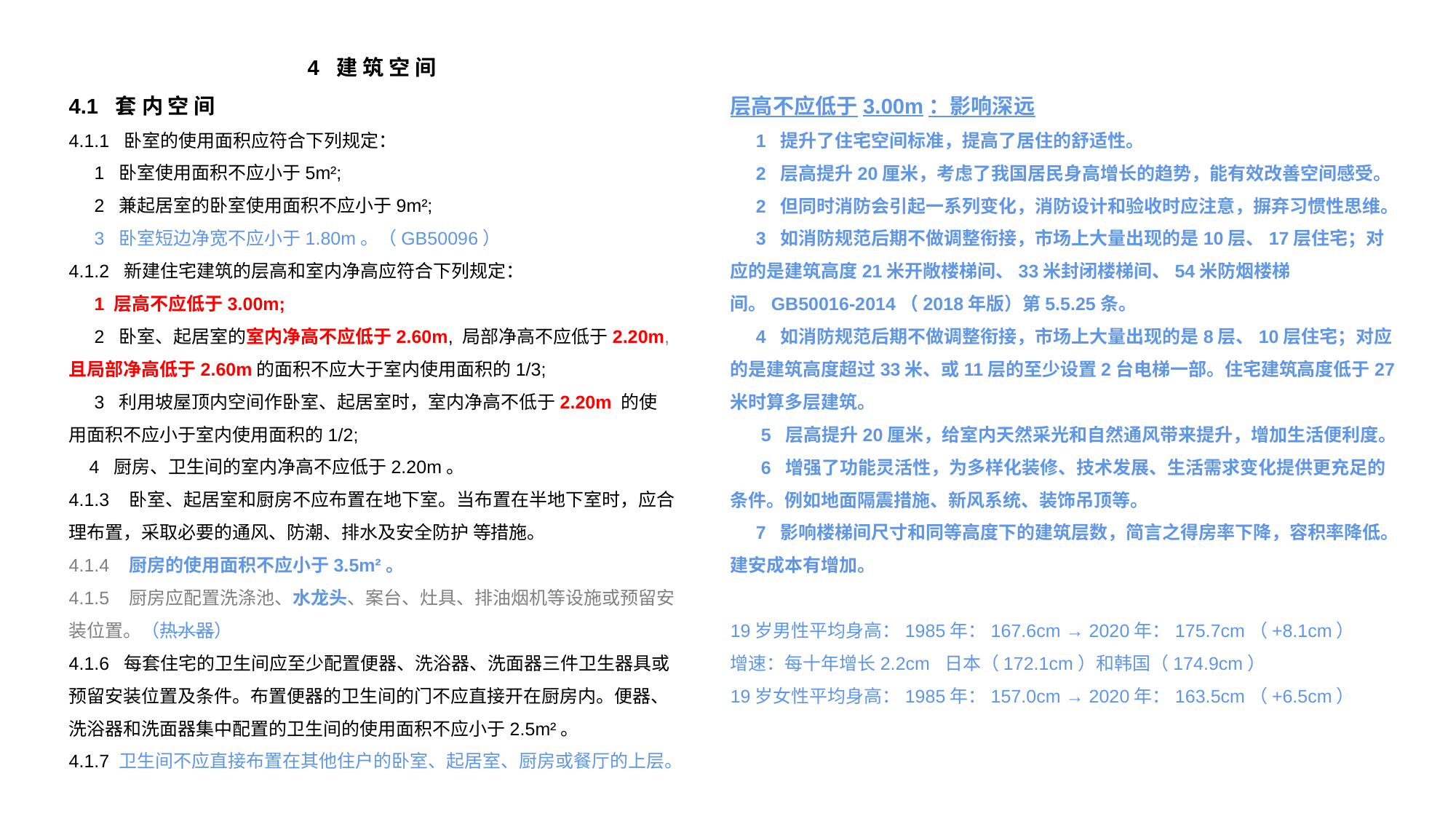

4  建 筑 空 间
4.1  套 内 空 间
4.1.1  卧室的使用面积应符合下列规定：
     1  卧室使用面积不应小于5m²;
     2  兼起居室的卧室使用面积不应小于9m²;
     3  卧室短边净宽不应小于1.80m。（GB50096）
4.1.2  新建住宅建筑的层高和室内净高应符合下列规定：
     1 层高不应低于3.00m;
     2  卧室、起居室的室内净高不应低于2.60m, 局部净高不应低于2.20m,  且局部净高低于2.60m的面积不应大于室内使用面积的1/3;
     3  利用坡屋顶内空间作卧室、起居室时，室内净高不低于2.20m 的使用面积不应小于室内使用面积的1/2;
    4  厨房、卫生间的室内净高不应低于2.20m。
4.1.3   卧室、起居室和厨房不应布置在地下室。当布置在半地下室时，应合理布置，采取必要的通风、防潮、排水及安全防护 等措施。
4.1.4   厨房的使用面积不应小于3.5m²。
4.1.5   厨房应配置洗涤池、水龙头、案台、灶具、排油烟机等设施或预留安装位置。（热水器）
4.1.6  每套住宅的卫生间应至少配置便器、洗浴器、洗面器三件卫生器具或预留安装位置及条件。布置便器的卫生间的门不应直接开在厨房内。便器、洗浴器和洗面器集中配置的卫生间的使用面积不应小于2.5m²。
4.1.7 卫生间不应直接布置在其他住户的卧室、起居室、厨房或餐厅的上层。
层高不应低于3.00m：影响深远
     1  提升了住宅空间标准，提高了居住的舒适性。
     2  层高提升20厘米，考虑了我国居民身高增长的趋势，能有效改善空间感受。
     2  但同时消防会引起一系列变化，消防设计和验收时应注意，摒弃习惯性思维。
     3  如消防规范后期不做调整衔接，市场上大量出现的是10层、17层住宅；对应的是建筑高度21米开敞楼梯间、33米封闭楼梯间、54米防烟楼梯间。GB50016-2014（2018年版）第5.5.25条。
     4  如消防规范后期不做调整衔接，市场上大量出现的是8层、10层住宅；对应的是建筑高度超过33米、或11层的至少设置2台电梯一部。住宅建筑高度低于27米时算多层建筑。
      5  层高提升20厘米，给室内天然采光和自然通风带来提升，增加生活便利度。
      6  增强了功能灵活性，为多样化装修、技术发展、生活需求变化提供更充足的条件。例如地面隔震措施、新风系统、装饰吊顶等。
     7  影响楼梯间尺寸和同等高度下的建筑层数，简言之得房率下降，容积率降低。建安成本有增加。

19岁男性平均身高：1985年：167.6cm → 2020年：175.7cm（+8.1cm）
增速：每十年增长2.2cm  日本（172.1cm）和韩国（174.9cm）
19岁女性平均身高：1985年：157.0cm → 2020年：163.5cm（+6.5cm）